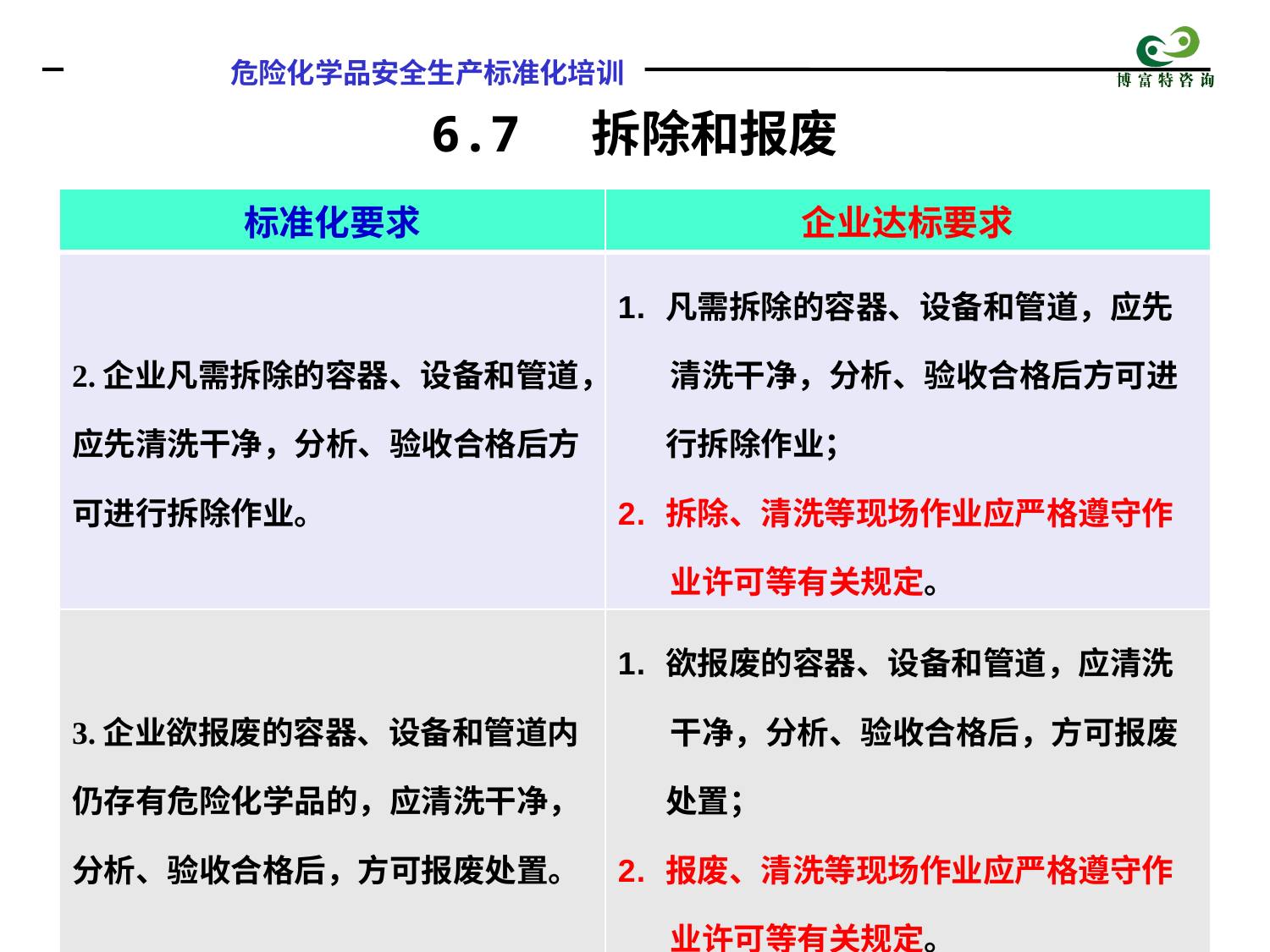

6.7  拆除和报废

| 标准化要求 | 企业达标要求 |
| --- | --- |
| 2.企业凡需拆除的容器、设备和管道，应先清洗干净，分析、验收合格后方可进行拆除作业。 | 凡需拆除的容器、设备和管道，应先 清洗干净，分析、验收合格后方可进行拆除作业； 拆除、清洗等现场作业应严格遵守作 业许可等有关规定。 |
| 3.企业欲报废的容器、设备和管道内仍存有危险化学品的，应清洗干净，分析、验收合格后，方可报废处置。 | 欲报废的容器、设备和管道，应清洗 干净，分析、验收合格后，方可报废处置； 报废、清洗等现场作业应严格遵守作 业许可等有关规定。 |